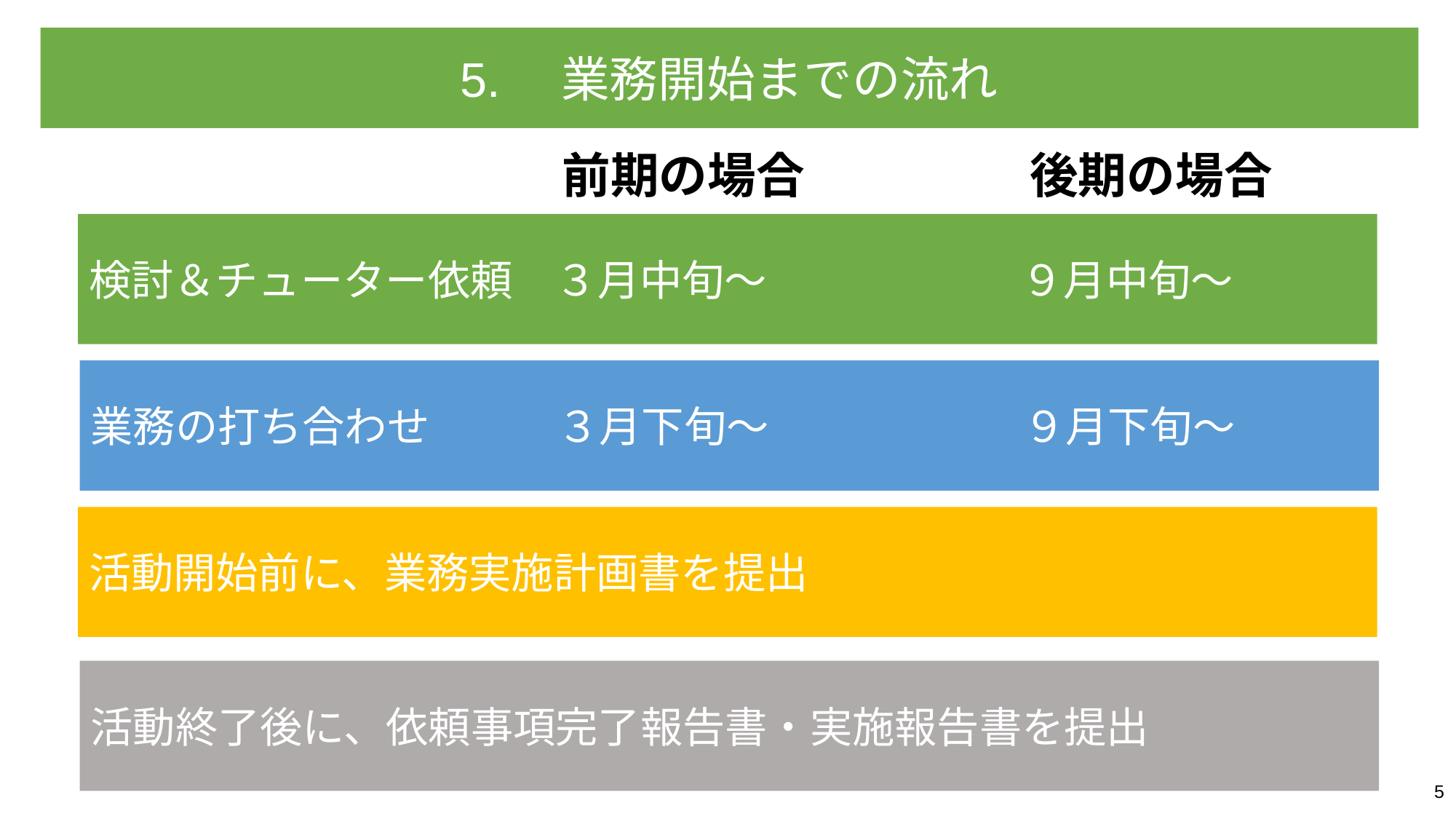

5.　業務開始までの流れ
後期の場合
前期の場合
検討＆チューター依頼　３月中旬～　　　　　　９月中旬～
業務の打ち合わせ　　　３月下旬～　　　　　　９月下旬～
活動開始前に、業務実施計画書を提出
活動終了後に、依頼事項完了報告書・実施報告書を提出
5